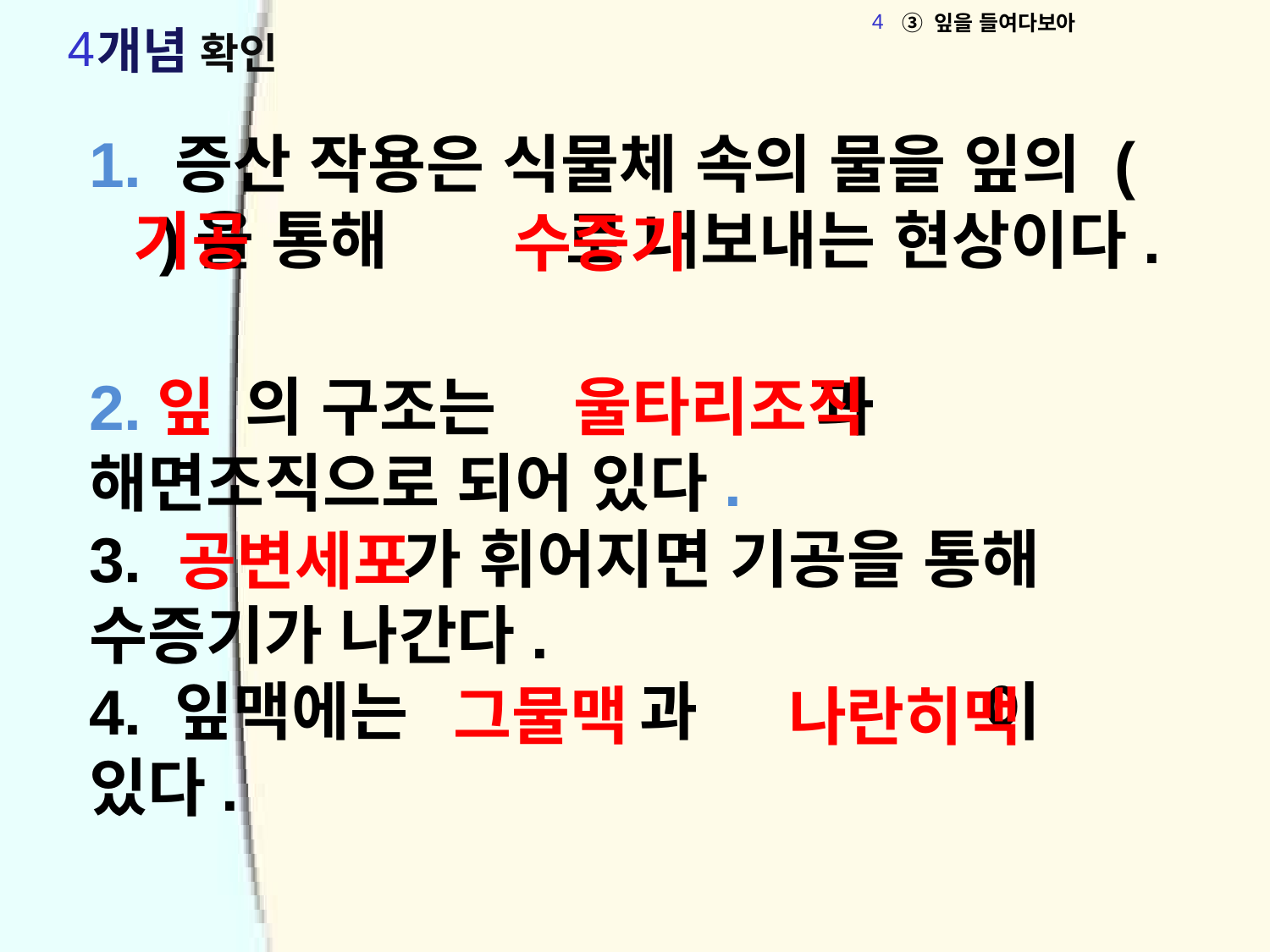

③ 잎을 들여다보아
개념 확인
1. 증산 작용은 식물체 속의 물을 잎의 (       )을 통해          로 내보내는 현상이다.
기공
수증기
잎
2.     의 구조는                  과 해면조직으로 되어 있다.
3.              가 휘어지면 기공을 통해 수증기가 나간다.
4. 잎맥에는             과                이 있다.
울타리조직
공변세포
그물맥
나란히맥